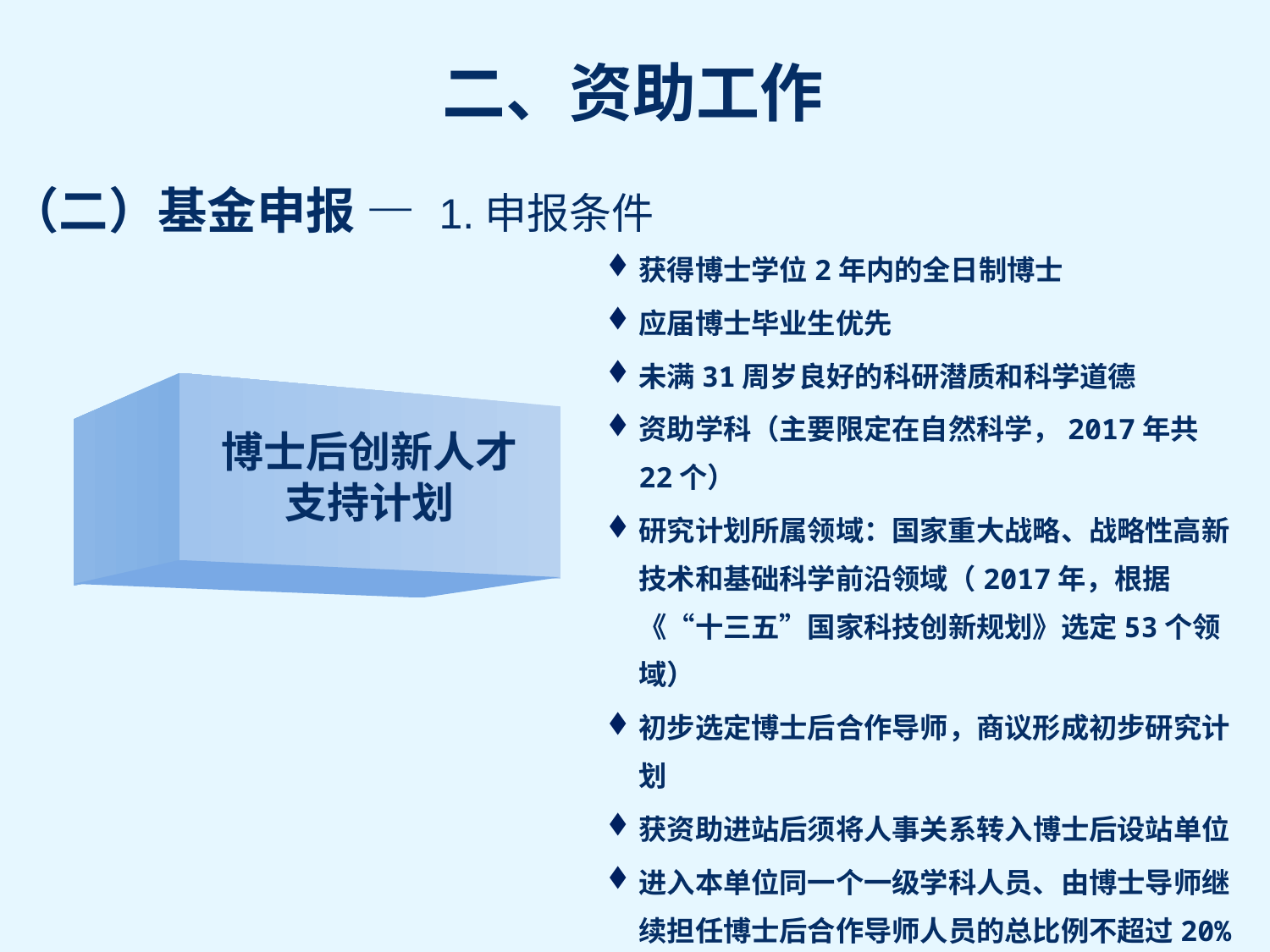

获得博士学位2年内的全日制博士
应届博士毕业生优先
未满31周岁良好的科研潜质和科学道德
资助学科（主要限定在自然科学，2017年共22个）
研究计划所属领域：国家重大战略、战略性高新技术和基础科学前沿领域（2017年，根据《“十三五”国家科技创新规划》选定53个领域）
初步选定博士后合作导师，商议形成初步研究计划
获资助进站后须将人事关系转入博士后设站单位
进入本单位同一个一级学科人员、由博士导师继续担任博士后合作导师人员的总比例不超过20%
留学回国博士和外籍博士不可申请
（二）基金申报 — 1.申报条件

博士后创新人才
支持计划